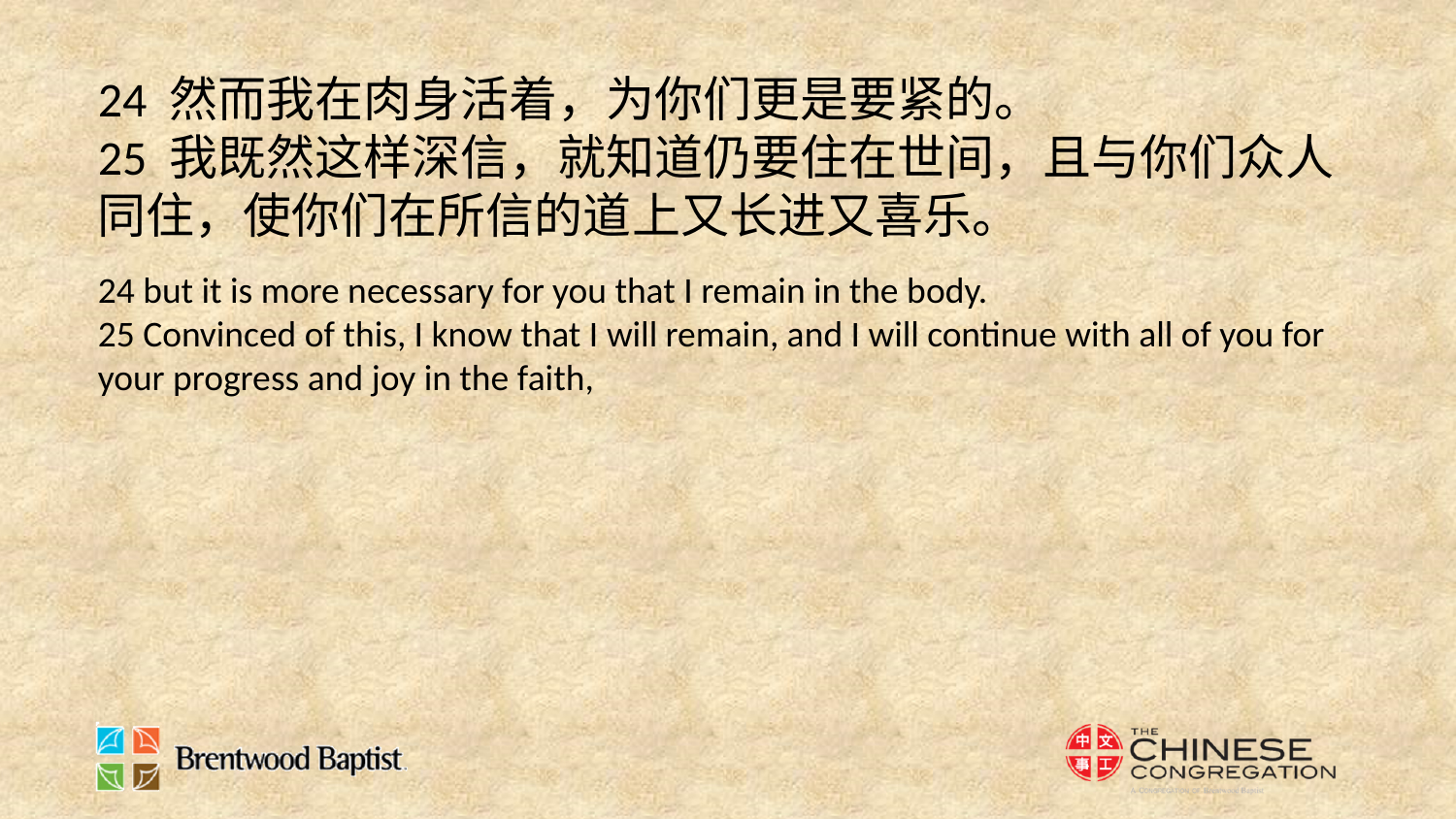

24 然而我在肉身活着，为你们更是要紧的。
25 我既然这样深信，就知道仍要住在世间，且与你们众人同住，使你们在所信的道上又长进又喜乐。

24 but it is more necessary for you that I remain in the body.
25 Convinced of this, I know that I will remain, and I will continue with all of you for your progress and joy in the faith,